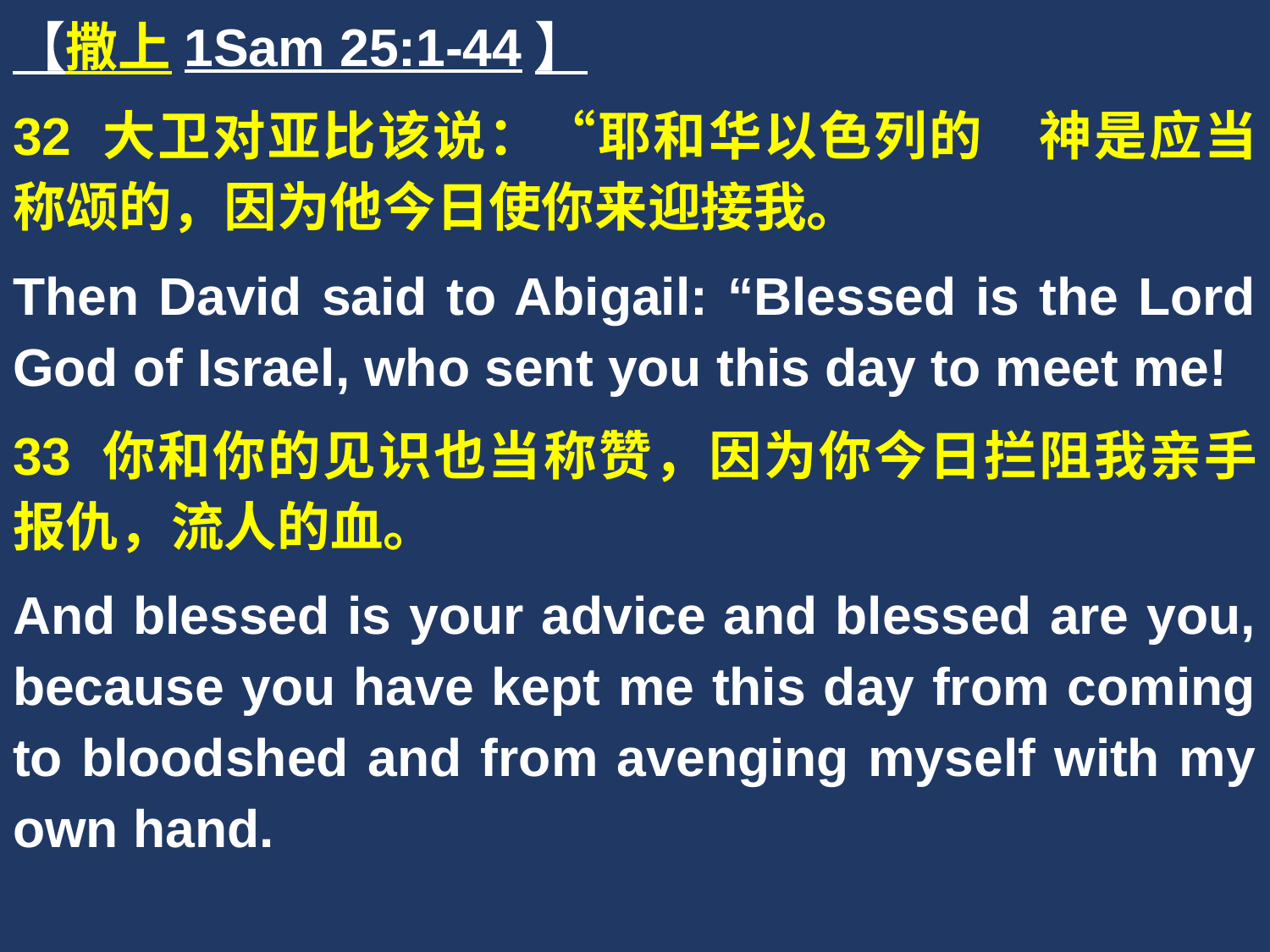

【撒上1Sam 25:1-44】
32 大卫对亚比该说：“耶和华以色列的　神是应当称颂的，因为他今日使你来迎接我。
Then David said to Abigail: “Blessed is the Lord God of Israel, who sent you this day to meet me!
33 你和你的见识也当称赞，因为你今日拦阻我亲手报仇，流人的血。
And blessed is your advice and blessed are you, because you have kept me this day from coming to bloodshed and from avenging myself with my own hand.